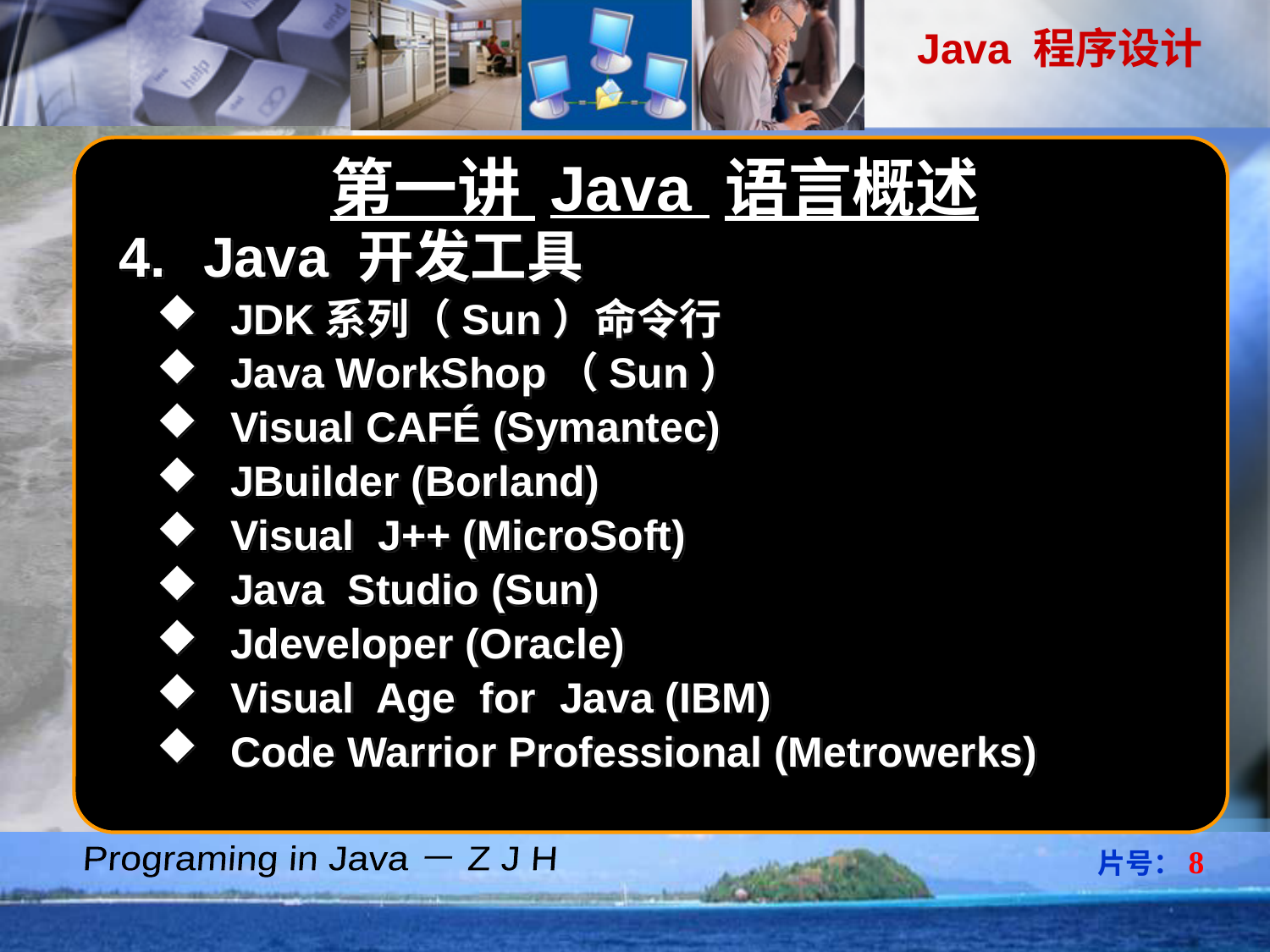

第一讲 Java 语言概述
Java 开发工具
JDK系列（Sun）命令行
Java WorkShop（Sun）
Visual CAFÉ (Symantec)
JBuilder (Borland)
Visual  J++ (MicroSoft)
Java  Studio (Sun)
Jdeveloper (Oracle)
Visual  Age  for  Java (IBM)
Code Warrior Professional (Metrowerks)
片号：8